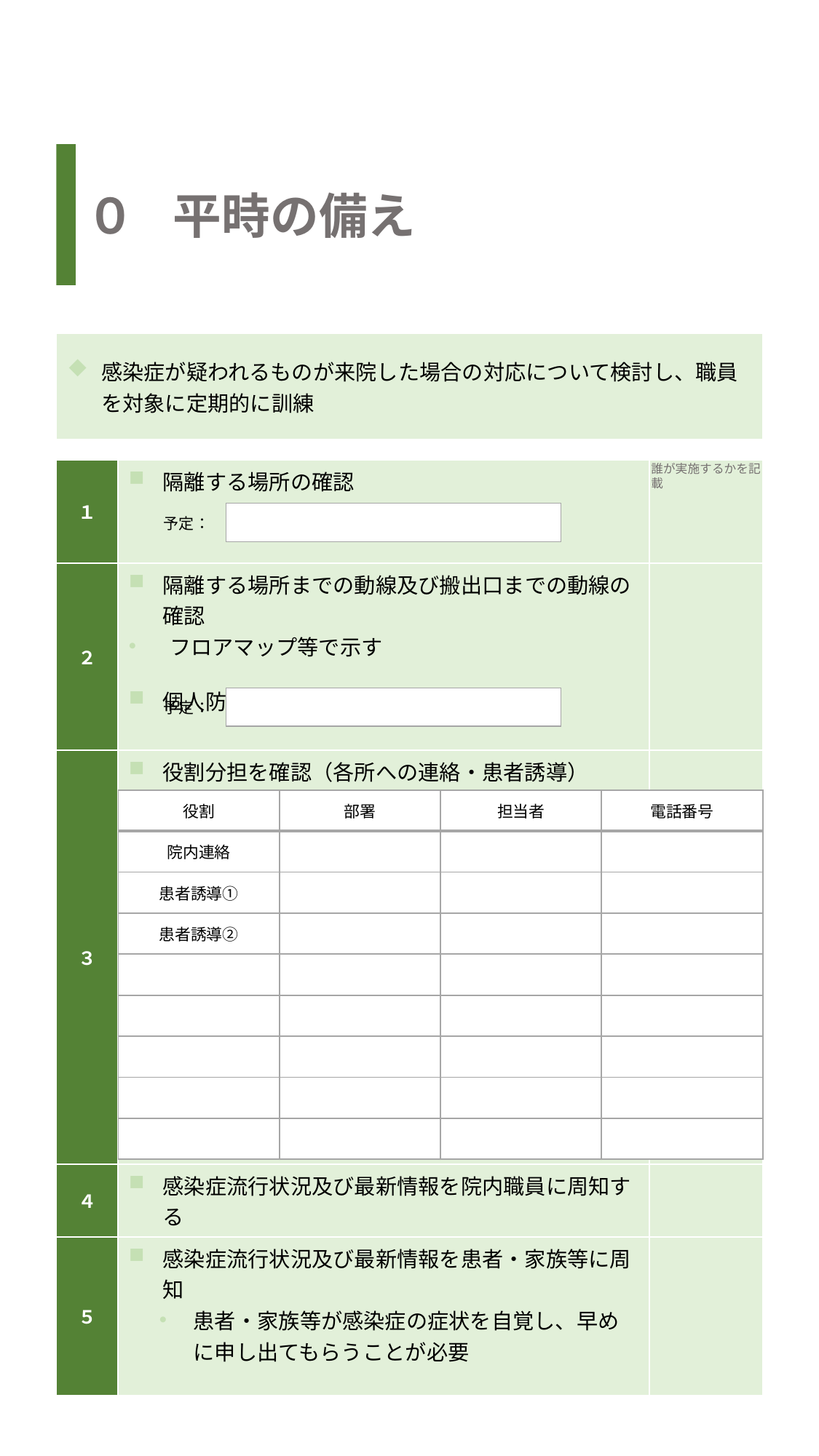

平時の備え
０
| 感染症が疑われるものが来院した場合の対応について検討し、職員を対象に定期的に訓練 |
| --- |
誰が実施するかを記載
| １ | 隔離する場所の確認 |  |
| --- | --- | --- |
| ２ | 隔離する場所までの動線及び搬出口までの動線の確認 フロアマップ等で示す 個人防護具　着用場所の確認 |  |
| ３ | 役割分担を確認（各所への連絡・患者誘導） |  |
| ４ | 感染症流行状況及び最新情報を院内職員に周知する |  |
| ５ | 感染症流行状況及び最新情報を患者・家族等に周知 患者・家族等が感染症の症状を自覚し、早めに申し出てもらうことが必要 |  |
| 予定： |  |
| --- | --- |
| 予定： |  |
| --- | --- |
| 役割 | 部署 | 担当者 | 電話番号 |
| --- | --- | --- | --- |
| 院内連絡 |  |  |  |
| 患者誘導① |  |  |  |
| 患者誘導② |  |  |  |
|  |  |  |  |
|  |  |  |  |
|  |  |  |  |
|  |  |  |  |
|  |  |  |  |